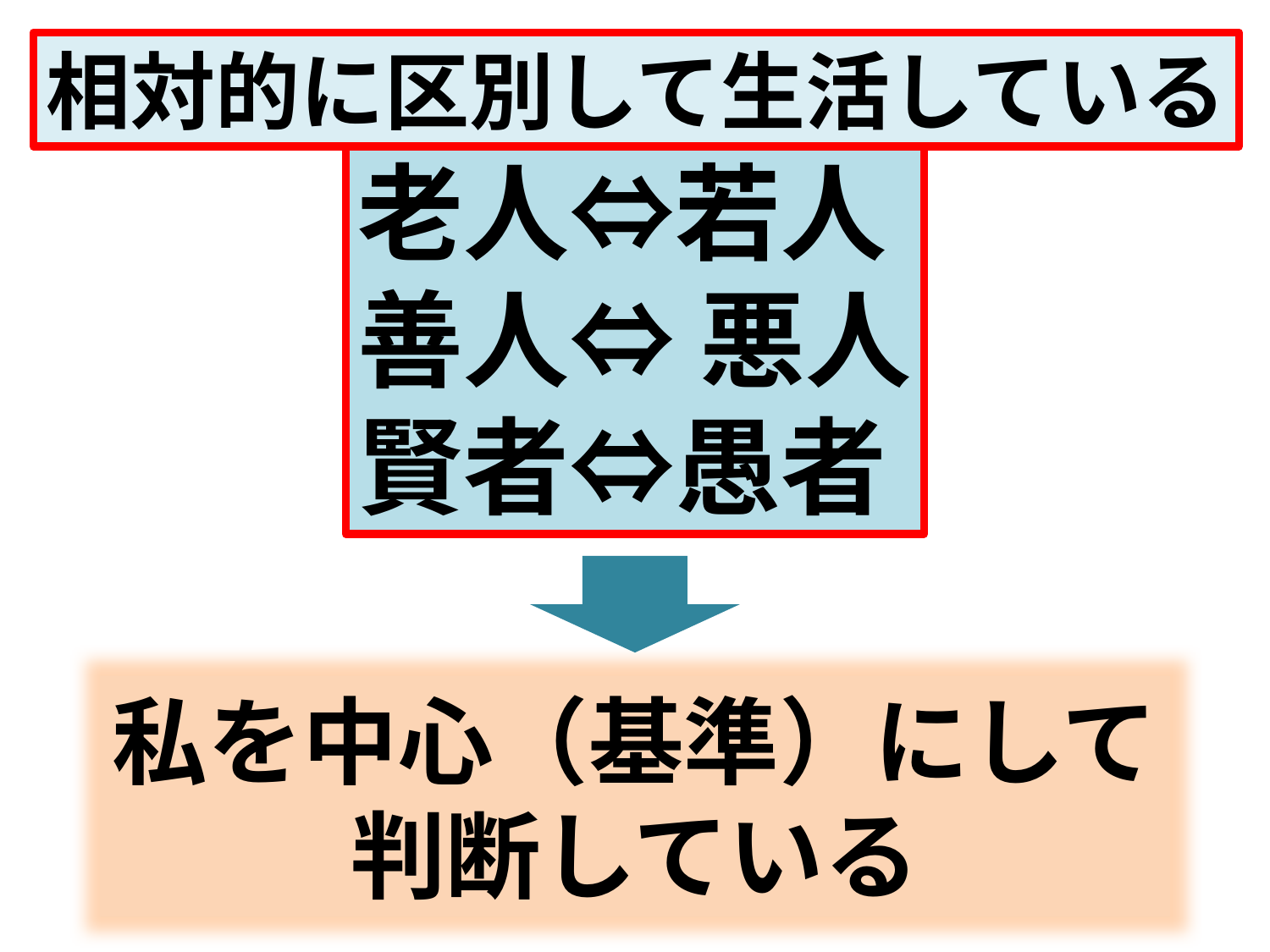

相対的に区別して生活している
老人⇔若人
善人⇔ 悪人
賢者⇔愚者

私を中心（基準）にして
判断している